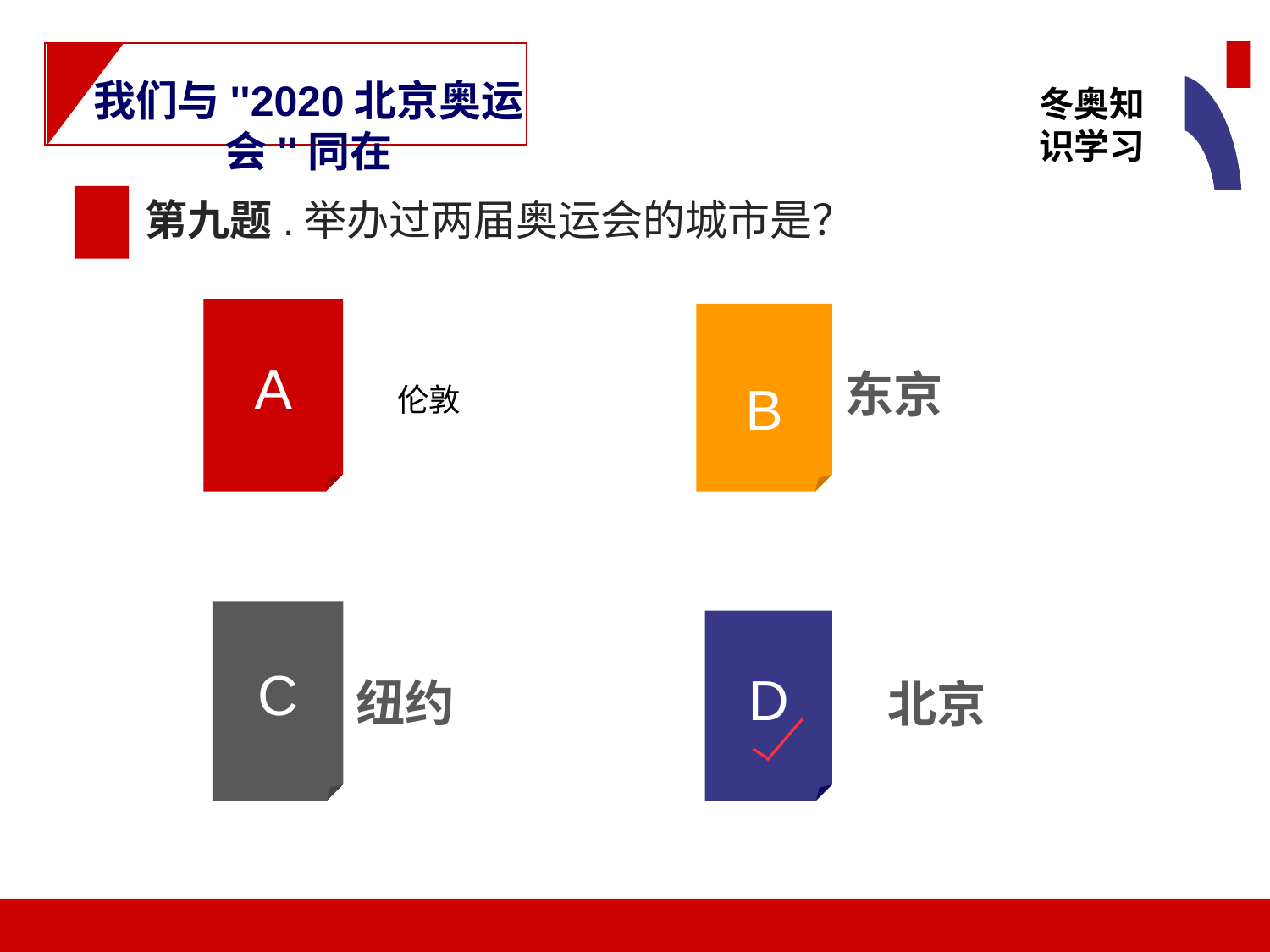

冬奥知识学习

我们与''2020北京奥运会''同在

第九题.举办过两届奥运会的城市是？
东京
A

B

伦敦
纽约
北京
C
D

40